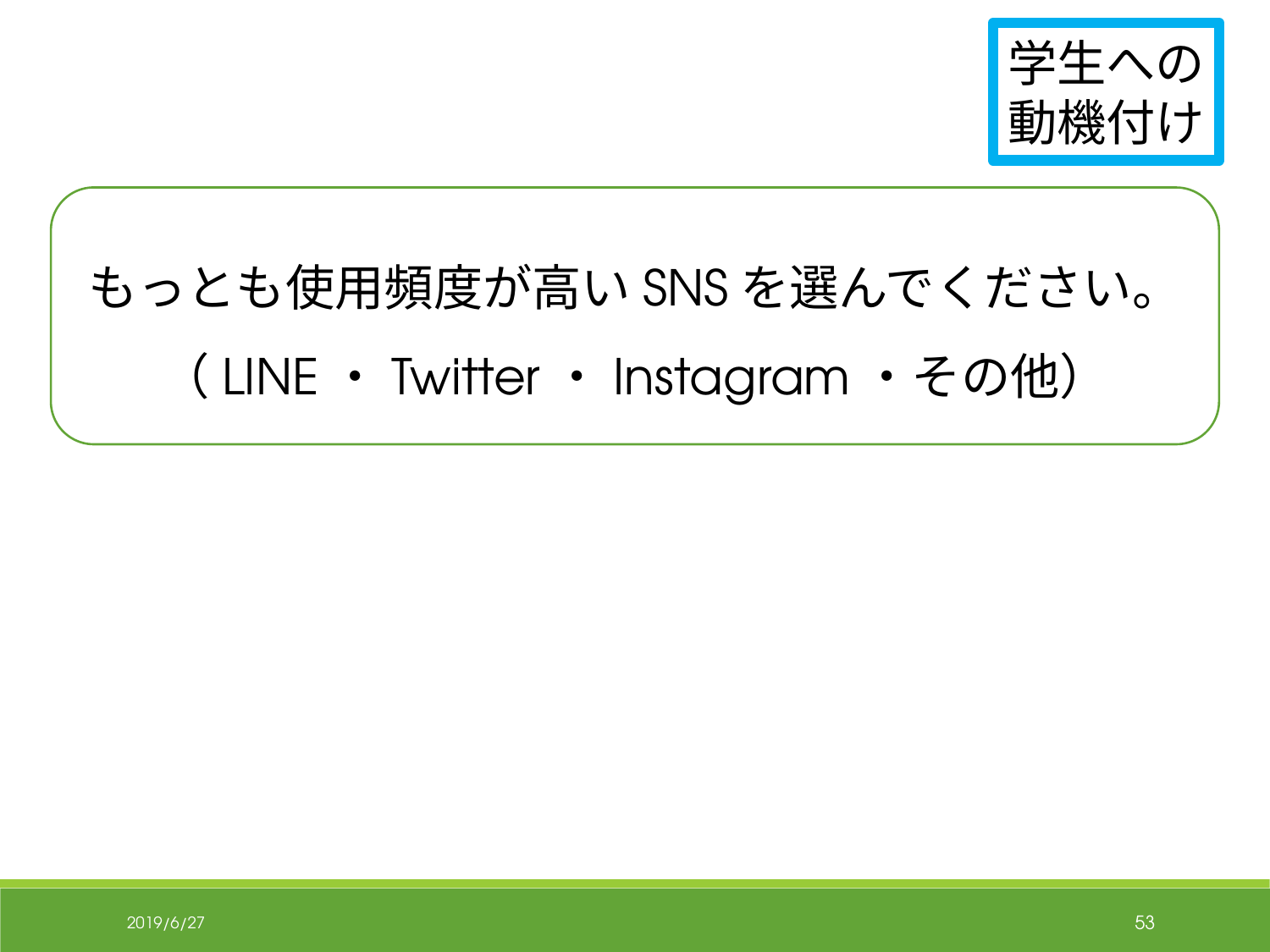

学生への
動機付け

### Chart: 破損を発見した経験

| Category |
|---|
もっとも使用頻度が高いSNSを選んでください。
（LINE・Twitter・Instagram・その他）
2019/6/27
53